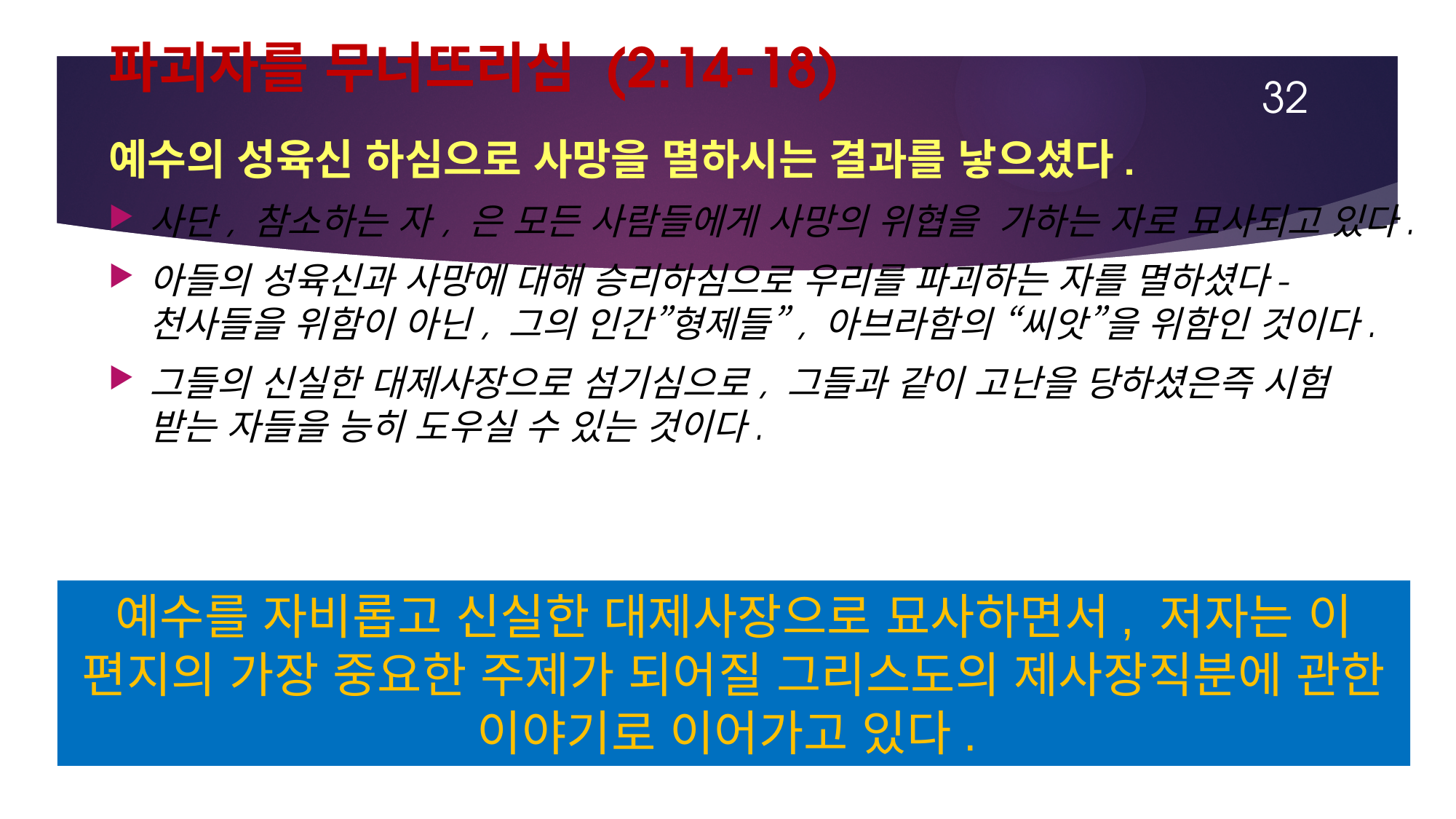

# 파괴자를 무너뜨리심 (2:14-18)
32
예수의 성육신 하심으로 사망을 멸하시는 결과를 낳으셨다.
사단, 참소하는 자, 은 모든 사람들에게 사망의 위협을  가하는 자로 묘사되고 있다.
아들의 성육신과 사망에 대해 승리하심으로 우리를 파괴하는 자를 멸하셨다- 천사들을 위함이 아닌, 그의 인간”형제들”, 아브라함의 “씨앗”을 위함인 것이다.
그들의 신실한 대제사장으로 섬기심으로, 그들과 같이 고난을 당하셨은즉 시험 받는 자들을 능히 도우실 수 있는 것이다.
예수를 자비롭고 신실한 대제사장으로 묘사하면서, 저자는 이 편지의 가장 중요한 주제가 되어질 그리스도의 제사장직분에 관한 이야기로 이어가고 있다.